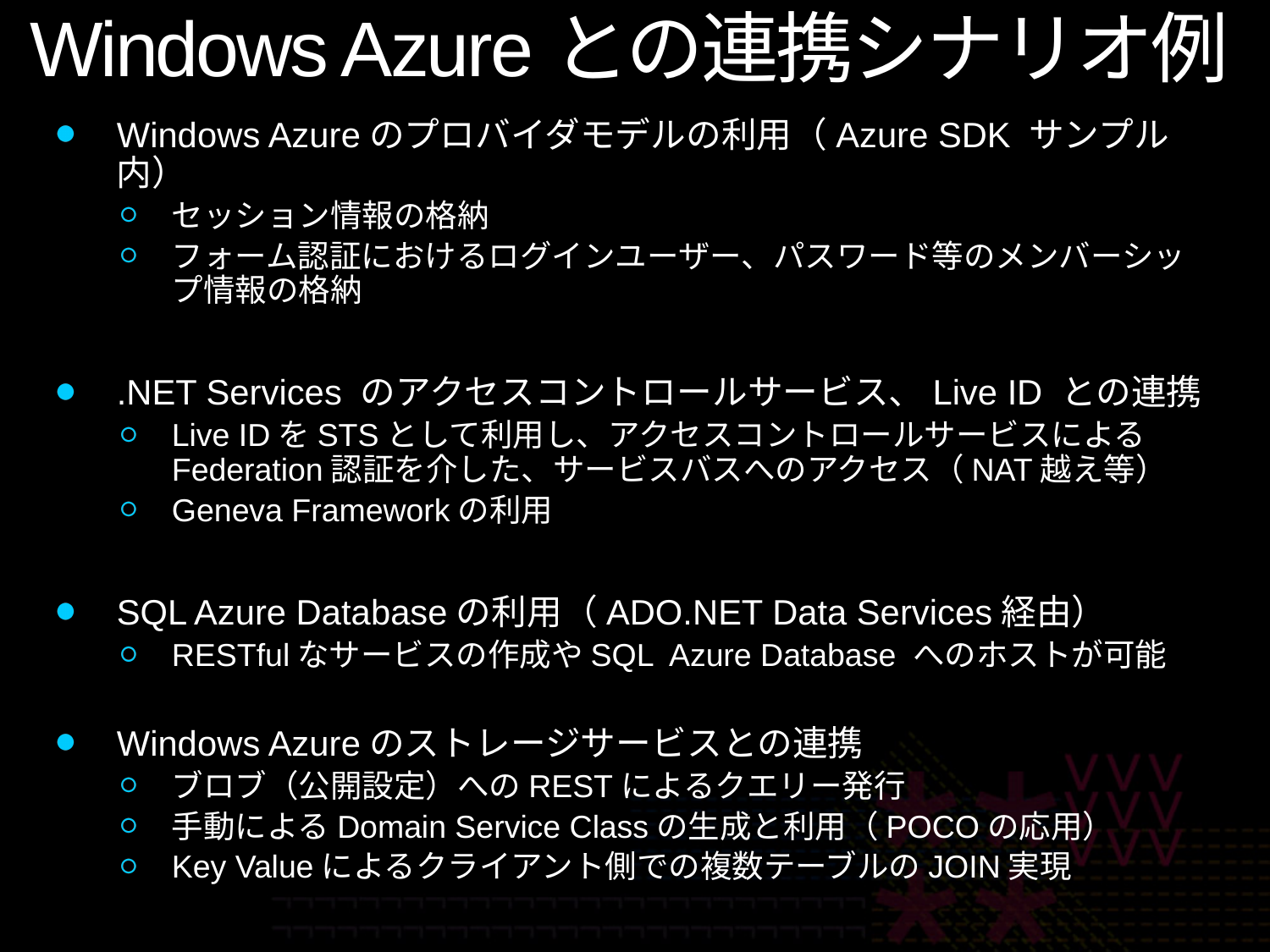

# Windows Azureとの連携シナリオ例
Windows Azureのプロバイダモデルの利用（Azure SDK サンプル内）
セッション情報の格納
フォーム認証におけるログインユーザー、パスワード等のメンバーシップ情報の格納

.NET Services のアクセスコントロールサービス、Live ID との連携
Live IDをSTSとして利用し、アクセスコントロールサービスによるFederation認証を介した、サービスバスへのアクセス（NAT越え等）
Geneva Frameworkの利用

SQL Azure Databaseの利用（ADO.NET Data Services経由）
RESTfulなサービスの作成やSQL  Azure Database へのホストが可能

Windows Azureのストレージサービスとの連携
ブロブ（公開設定）へのRESTによるクエリー発行
手動によるDomain Service Classの生成と利用（POCOの応用）
Key Valueによるクライアント側での複数テーブルのJOIN実現